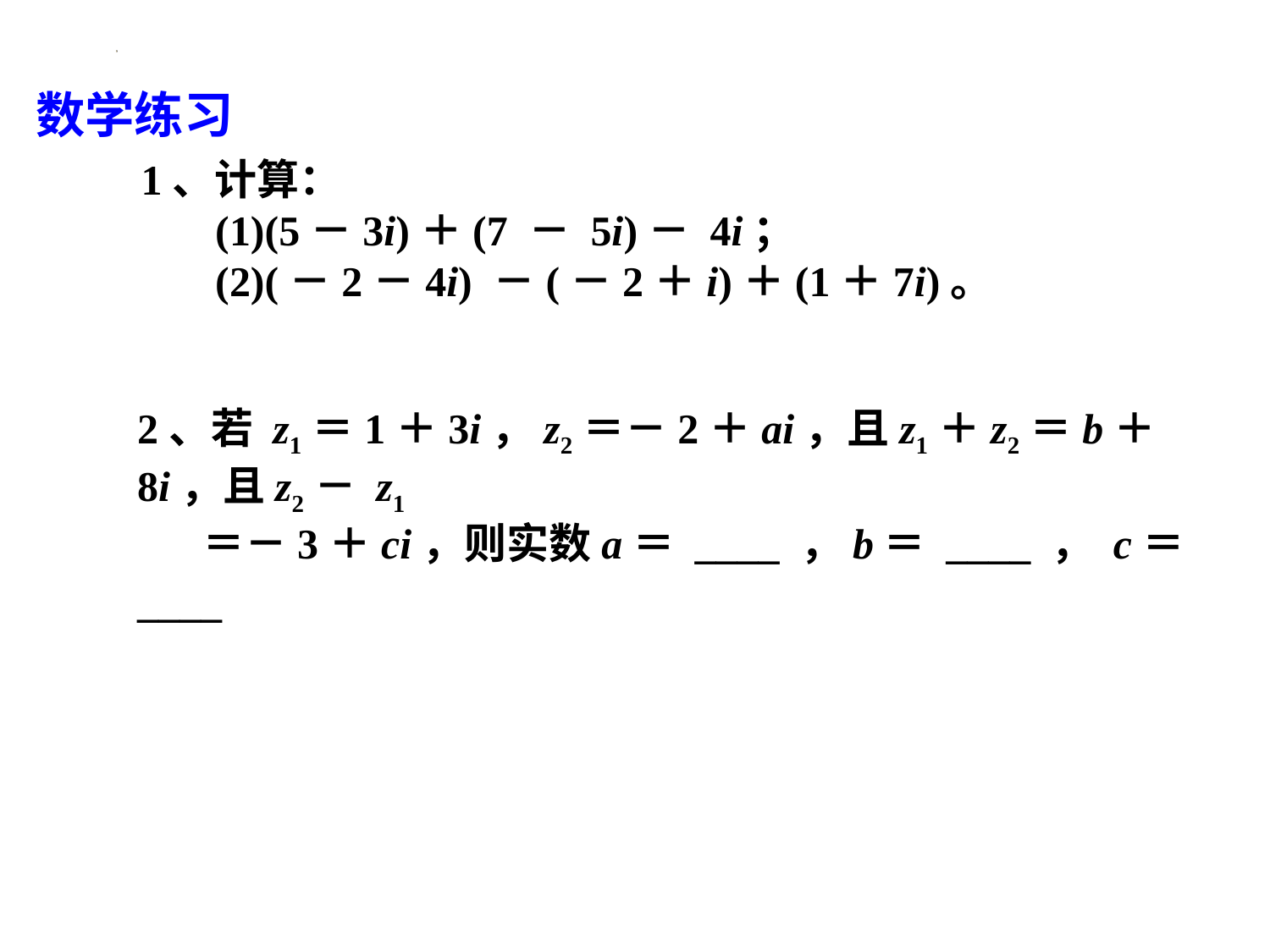

数学练习
1、计算：
       (1)(5－3i)＋(7 － 5i)－ 4i；
       (2)(－2－4i) －(－2＋i)＋(1＋7i)。
2、若 z1＝1＋3i，z2＝－2＋ai，且z1＋z2＝b＋8i，且z2－ z1
          ＝－3＋ci，则实数a＝ ____ ，b＝ ____ ， c＝ ____